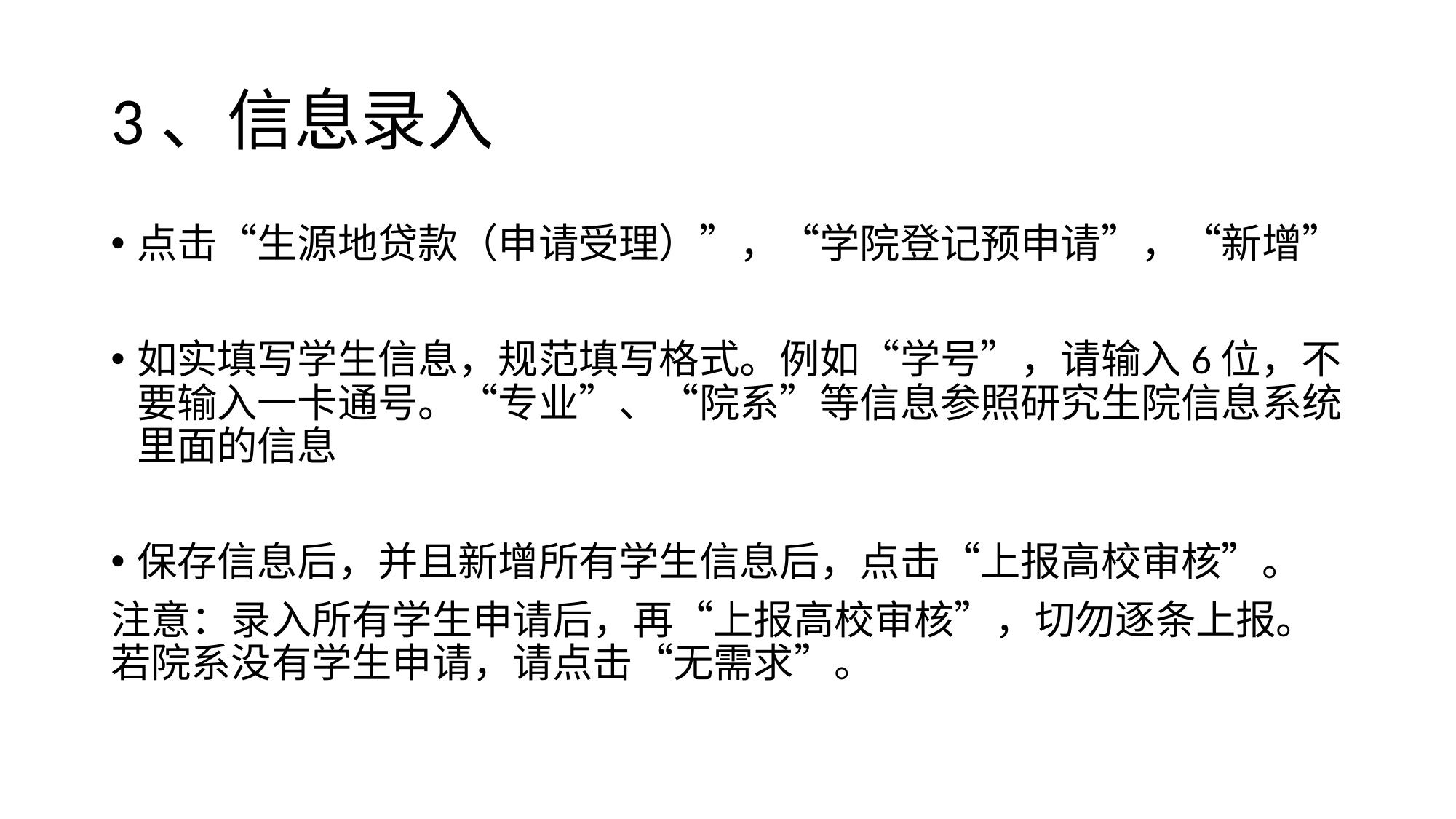

# 3、信息录入
点击“生源地贷款（申请受理）”，“学院登记预申请”，“新增”

如实填写学生信息，规范填写格式。例如“学号”，请输入6位，不要输入一卡通号。“专业”、“院系”等信息参照研究生院信息系统里面的信息

保存信息后，并且新增所有学生信息后，点击“上报高校审核”。
注意：录入所有学生申请后，再“上报高校审核”，切勿逐条上报。若院系没有学生申请，请点击“无需求”。